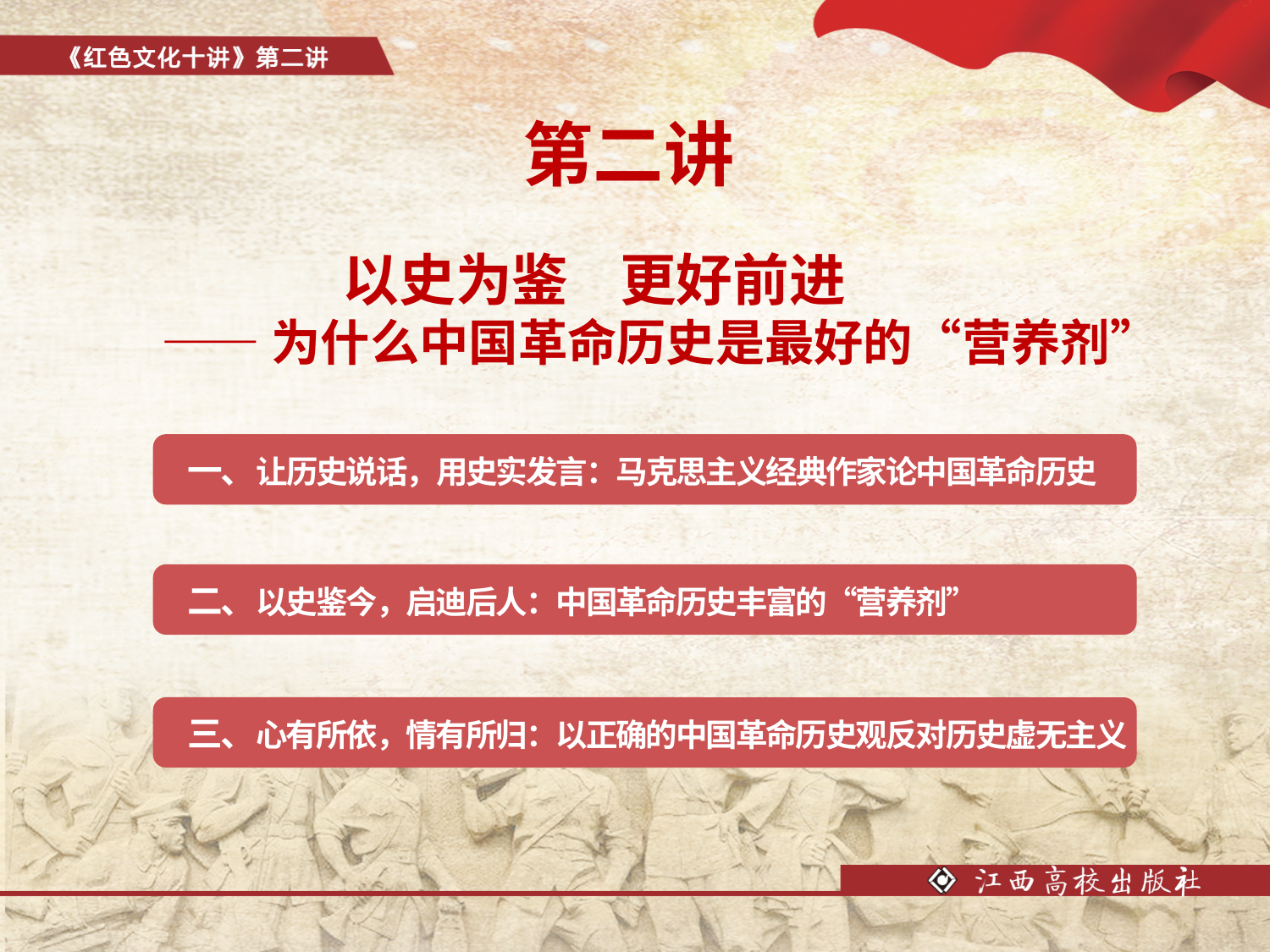

第二讲
             以史为鉴    更好前进
——为什么中国革命历史是最好的“营养剂”

一、让历史说话，用史实发言：马克思主义经典作家论中国革命历史

二、以史鉴今，启迪后人：中国革命历史丰富的“营养剂”

三、心有所依，情有所归：以正确的中国革命历史观反对历史虚无主义